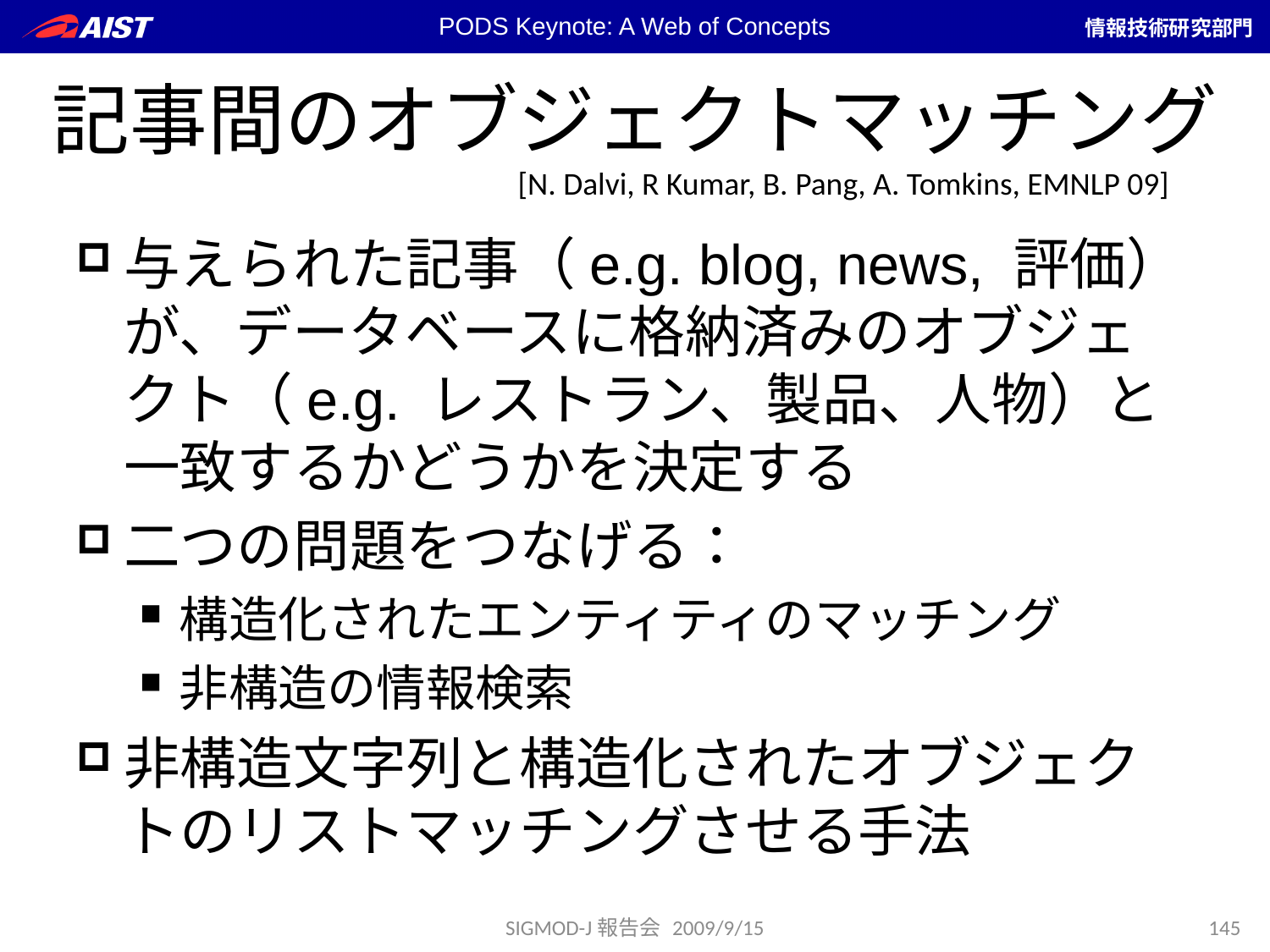

PODS Keynote: A Web of Concepts
# 記事間のオブジェクトマッチング
[N. Dalvi, R Kumar, B. Pang, A. Tomkins, EMNLP 09]
与えられた記事（e.g. blog, news, 評価）が、データベースに格納済みのオブジェクト（e.g. レストラン、製品、人物）と一致するかどうかを決定する
二つの問題をつなげる：
構造化されたエンティティのマッチング
非構造の情報検索
非構造文字列と構造化されたオブジェクトのリストマッチングさせる手法
SIGMOD-J報告会 2009/9/15
145